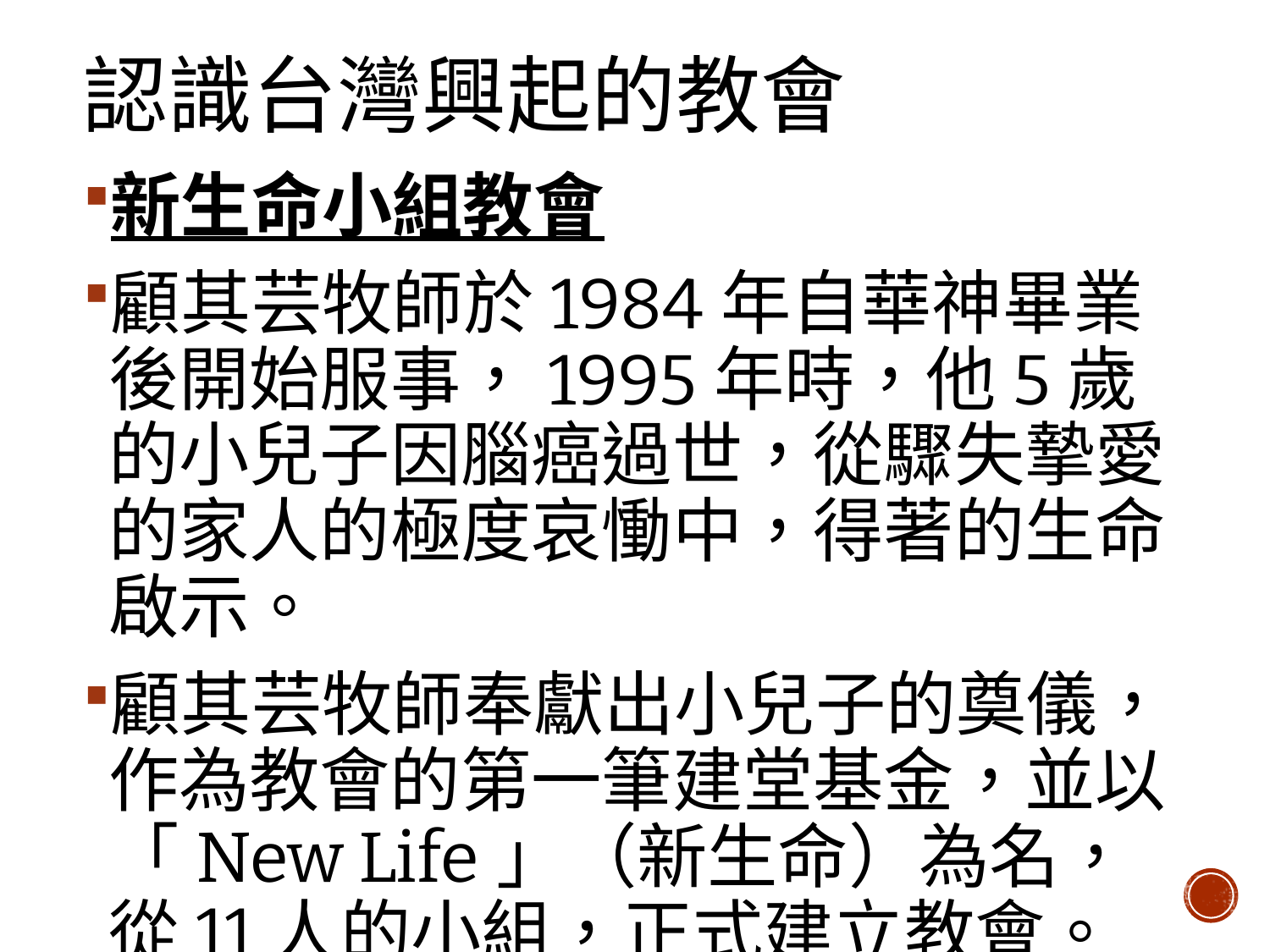

# 認識台灣興起的教會
新生命小組教會
顧其芸牧師於1984年自華神畢業後開始服事，1995年時，他5歲的小兒子因腦癌過世，從驟失摯愛的家人的極度哀慟中，得著的生命啟示。
顧其芸牧師奉獻出小兒子的奠儀，作為教會的第一筆建堂基金，並以「New Life」（新生命）為名，從11人的小組，正式建立教會。